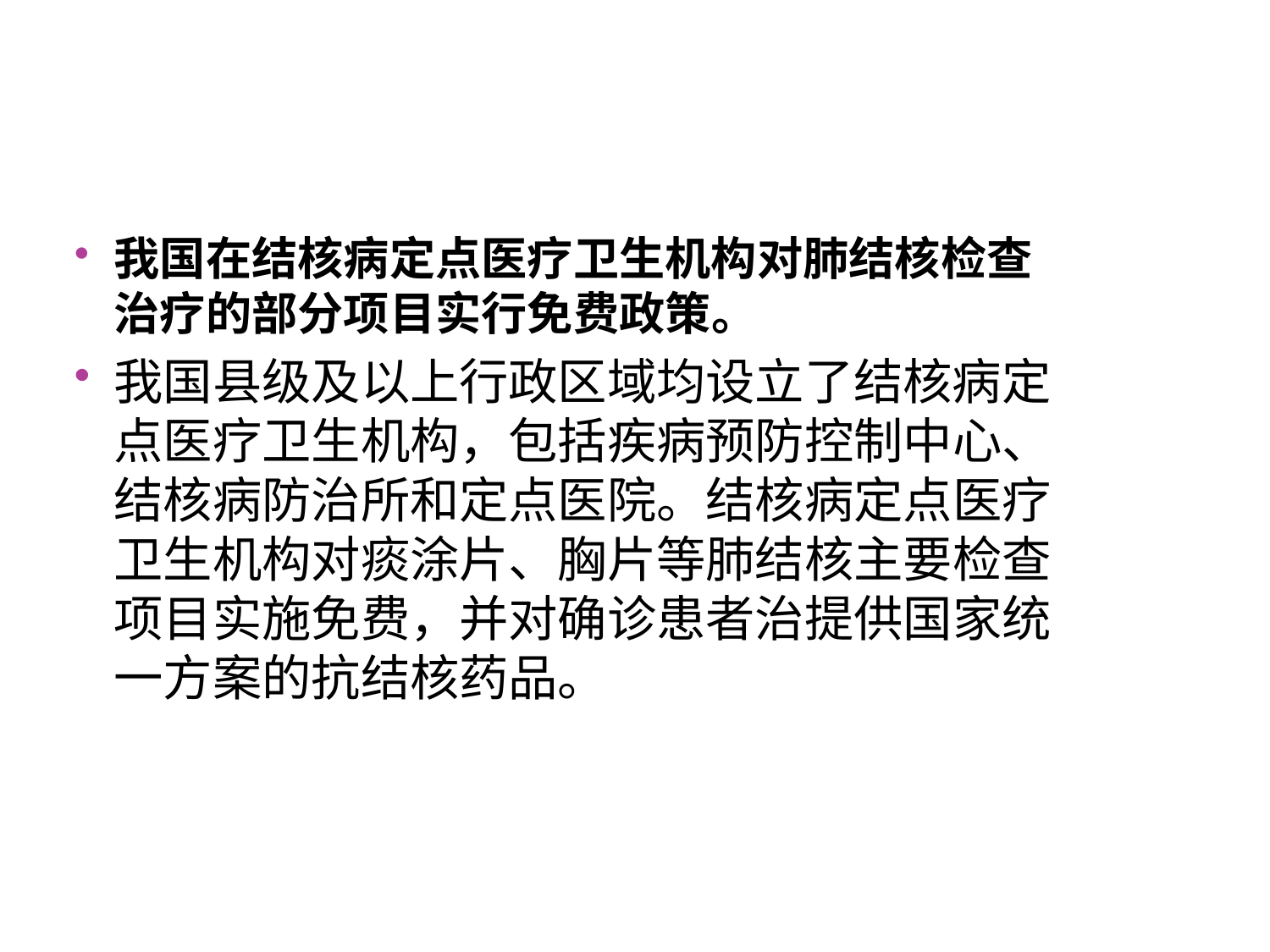

我国在结核病定点医疗卫生机构对肺结核检查治疗的部分项目实行免费政策。
我国县级及以上行政区域均设立了结核病定点医疗卫生机构，包括疾病预防控制中心、结核病防治所和定点医院。结核病定点医疗卫生机构对痰涂片、胸片等肺结核主要检查项目实施免费，并对确诊患者治提供国家统一方案的抗结核药品。